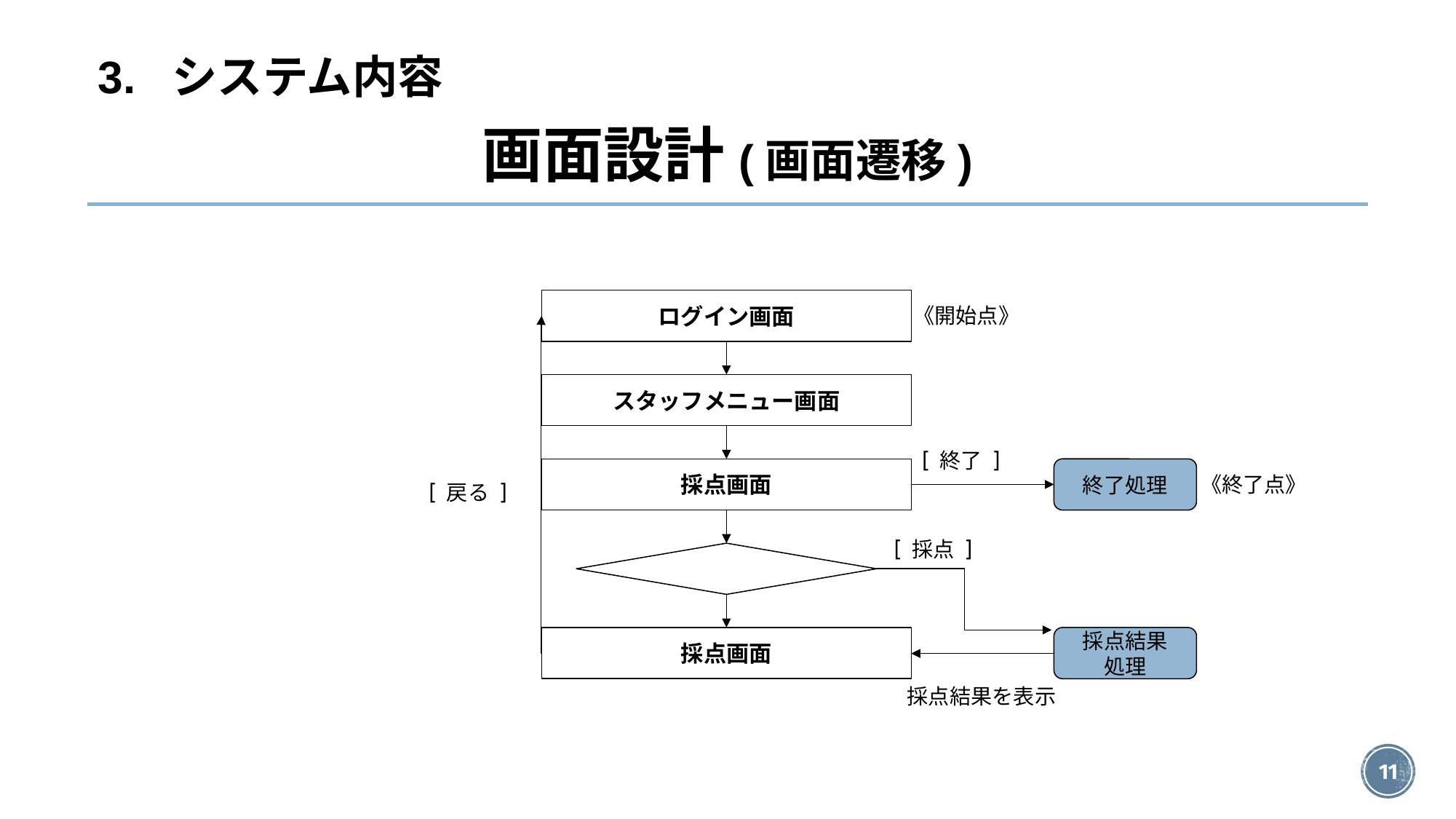

3.  システム内容
# 画面設計(画面遷移)
ログイン画面
《開始点》
スタッフメニュー画面
[ 終了 ]
採点画面
終了処理
《終了点》
[ 戻る ]
[ 採点 ]

採点画面
採点結果
処理
採点結果を表示

11